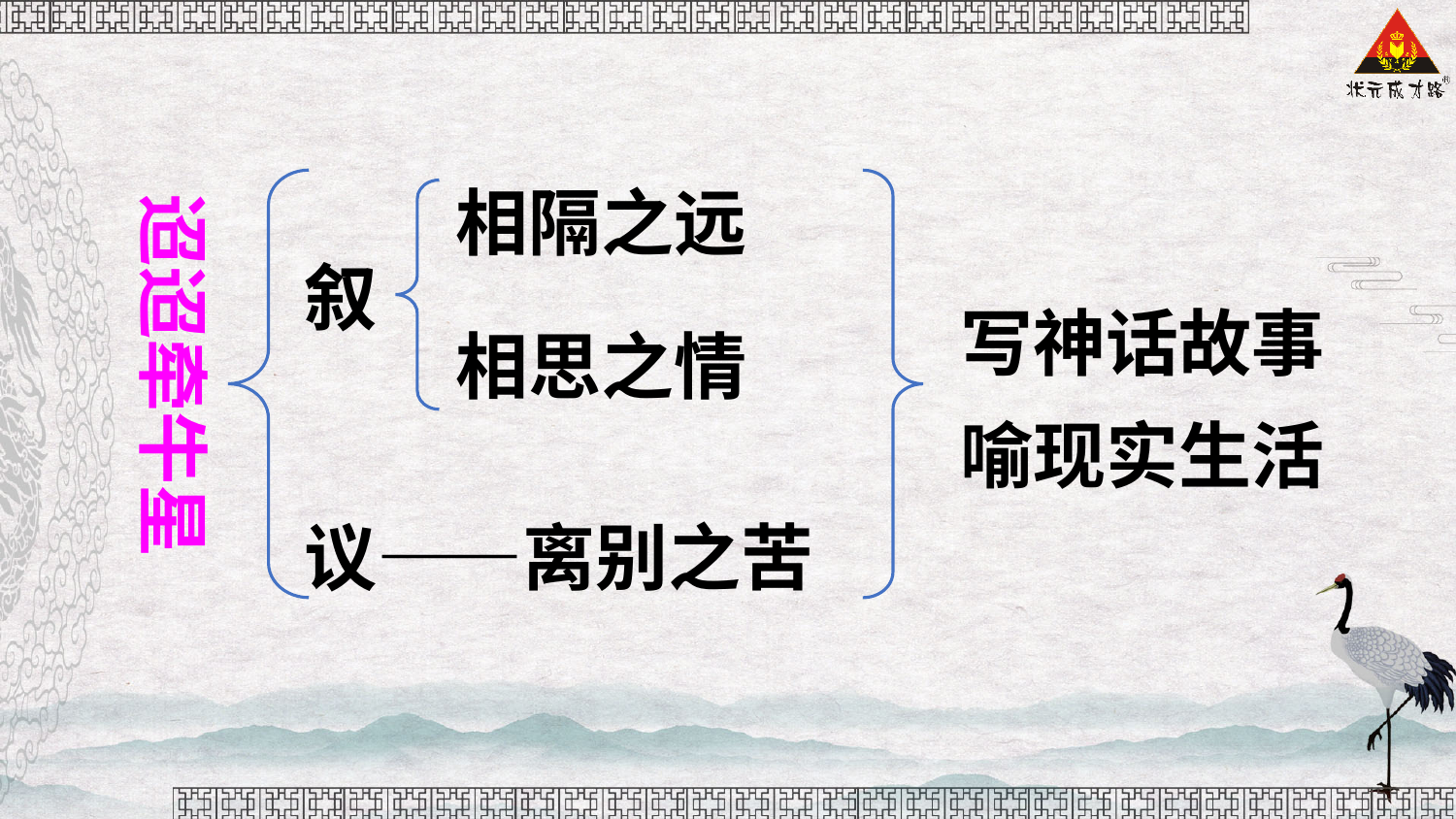

迢迢牵牛星

相隔之远

叙
写神话故事
喻现实生活
相思之情
议——离别之苦